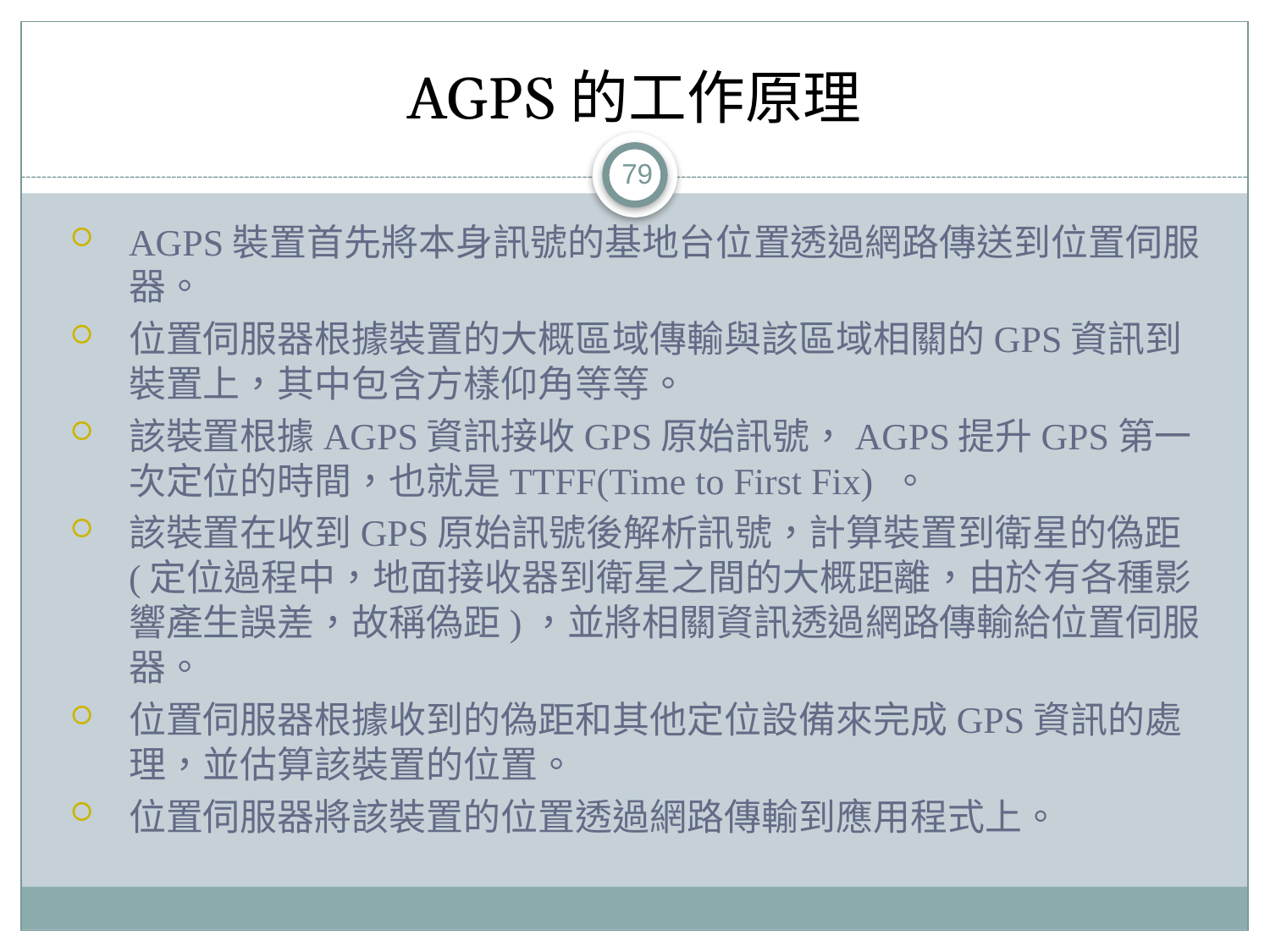

# AGPS的工作原理
79
AGPS裝置首先將本身訊號的基地台位置透過網路傳送到位置伺服器。
位置伺服器根據裝置的大概區域傳輸與該區域相關的GPS資訊到裝置上，其中包含方樣仰角等等。
該裝置根據AGPS資訊接收GPS原始訊號，AGPS提升GPS第一次定位的時間，也就是TTFF(Time to First Fix) 。
該裝置在收到GPS原始訊號後解析訊號，計算裝置到衛星的偽距(定位過程中，地面接收器到衛星之間的大概距離，由於有各種影響產生誤差，故稱偽距)，並將相關資訊透過網路傳輸給位置伺服器。
位置伺服器根據收到的偽距和其他定位設備來完成GPS資訊的處理，並估算該裝置的位置。
位置伺服器將該裝置的位置透過網路傳輸到應用程式上。